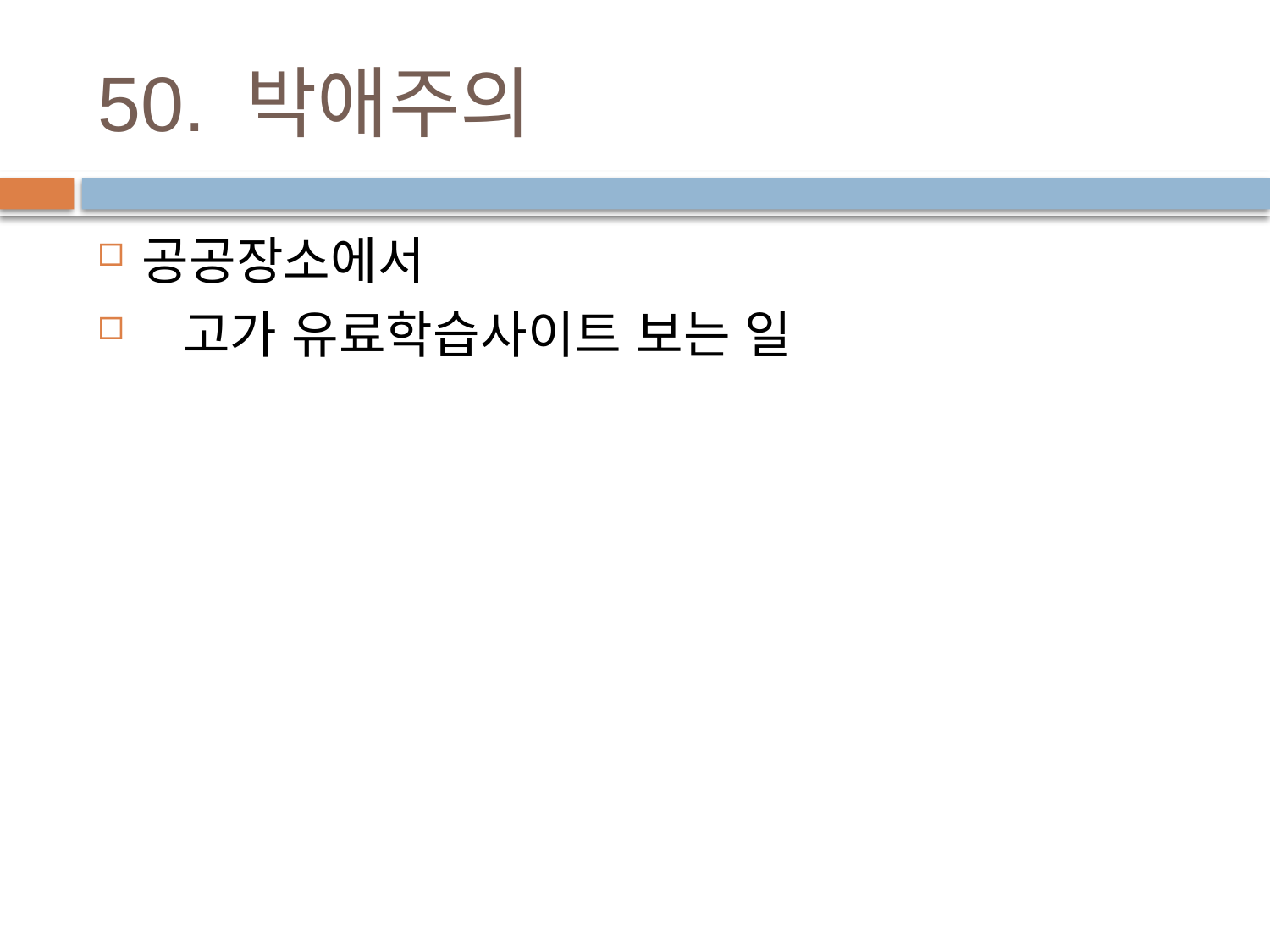

# 50. 박애주의
공공장소에서
  고가 유료학습사이트 보는 일